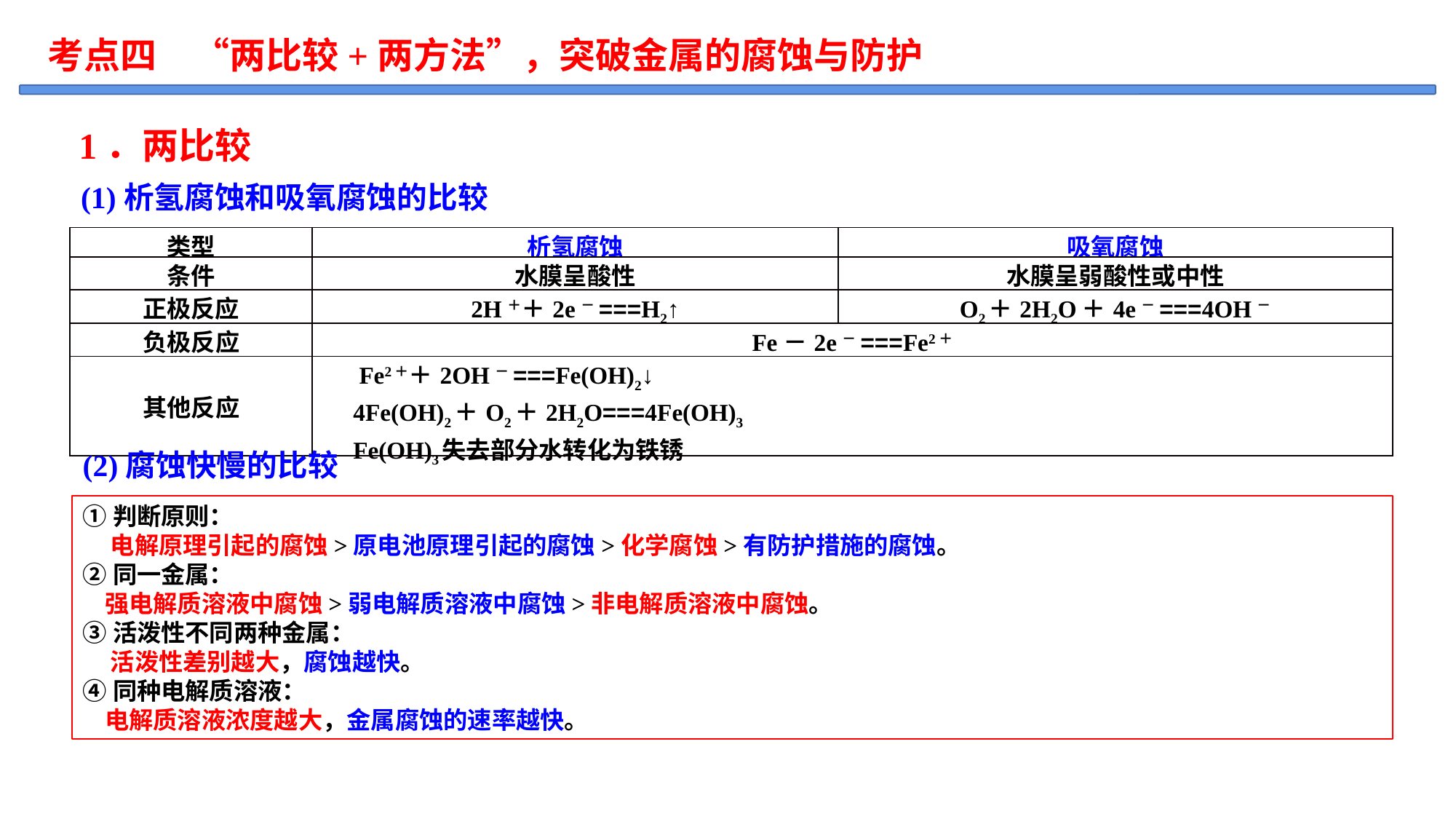

考点四　“两比较+两方法”，突破金属的腐蚀与防护

1．两比较
(1)析氢腐蚀和吸氧腐蚀的比较
| 类型 | 析氢腐蚀 | 吸氧腐蚀 |
| --- | --- | --- |
| 条件 | 水膜呈酸性 | 水膜呈弱酸性或中性 |
| 正极反应 | 2H＋＋2e－===H2↑ | O2＋2H2O＋4e－===4OH－ |
| 负极反应 | Fe－2e－===Fe2＋ |  |
| 其他反应 | Fe2＋＋2OH－===Fe(OH)2↓ 4Fe(OH)2＋O2＋2H2O===4Fe(OH)3 Fe(OH)3失去部分水转化为铁锈 |  |

(2)腐蚀快慢的比较
①判断原则：
    电解原理引起的腐蚀>原电池原理引起的腐蚀>化学腐蚀>有防护措施的腐蚀。
②同一金属：
   强电解质溶液中腐蚀>弱电解质溶液中腐蚀>非电解质溶液中腐蚀。
③活泼性不同两种金属：
    活泼性差别越大，腐蚀越快。
④同种电解质溶液：
   电解质溶液浓度越大，金属腐蚀的速率越快。